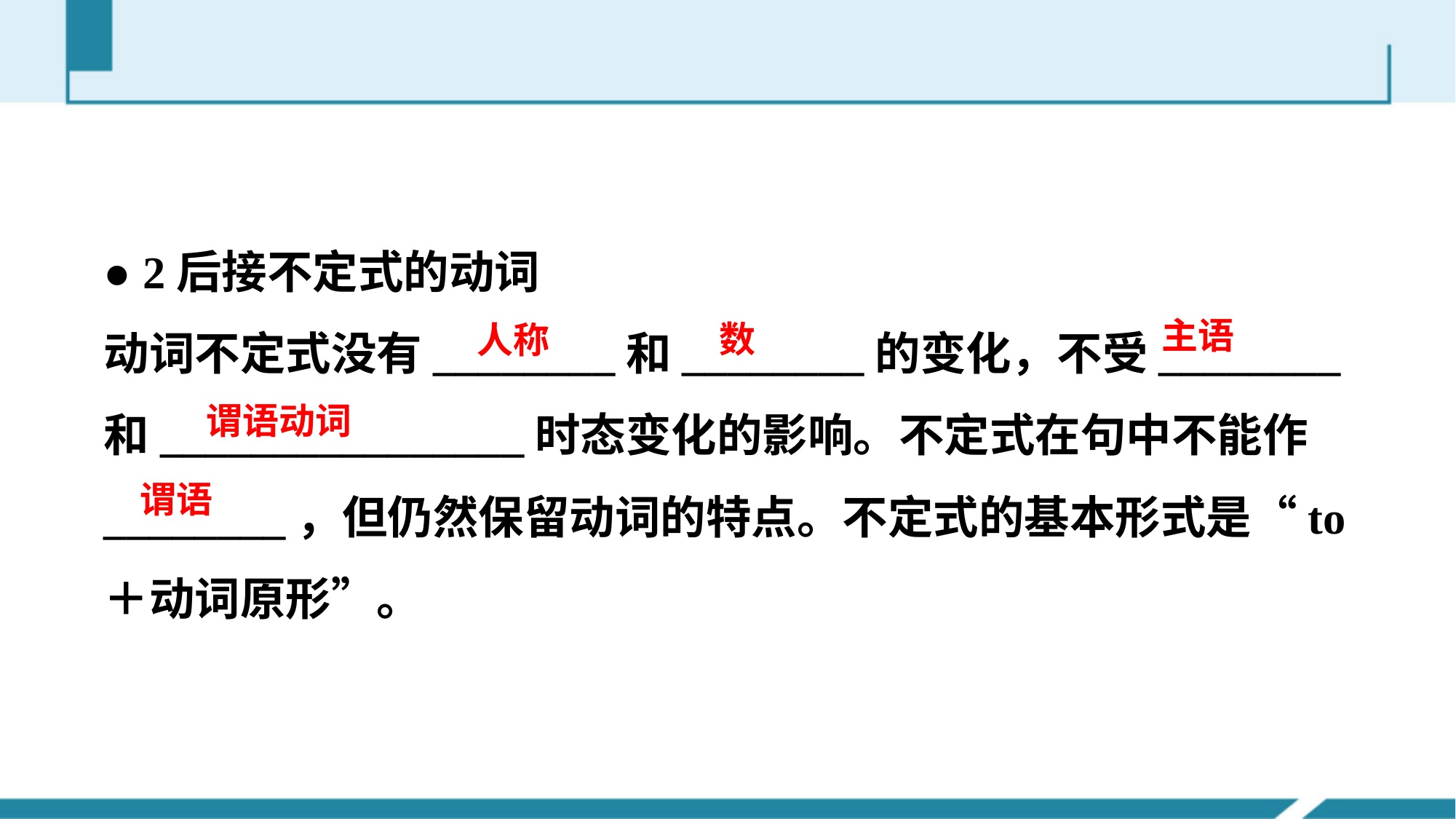

● 2后接不定式的动词
动词不定式没有________和________的变化，不受________和________________时态变化的影响。不定式在句中不能作________，但仍然保留动词的特点。不定式的基本形式是“to＋动词原形”。
主语
数
人称
谓语动词
谓语